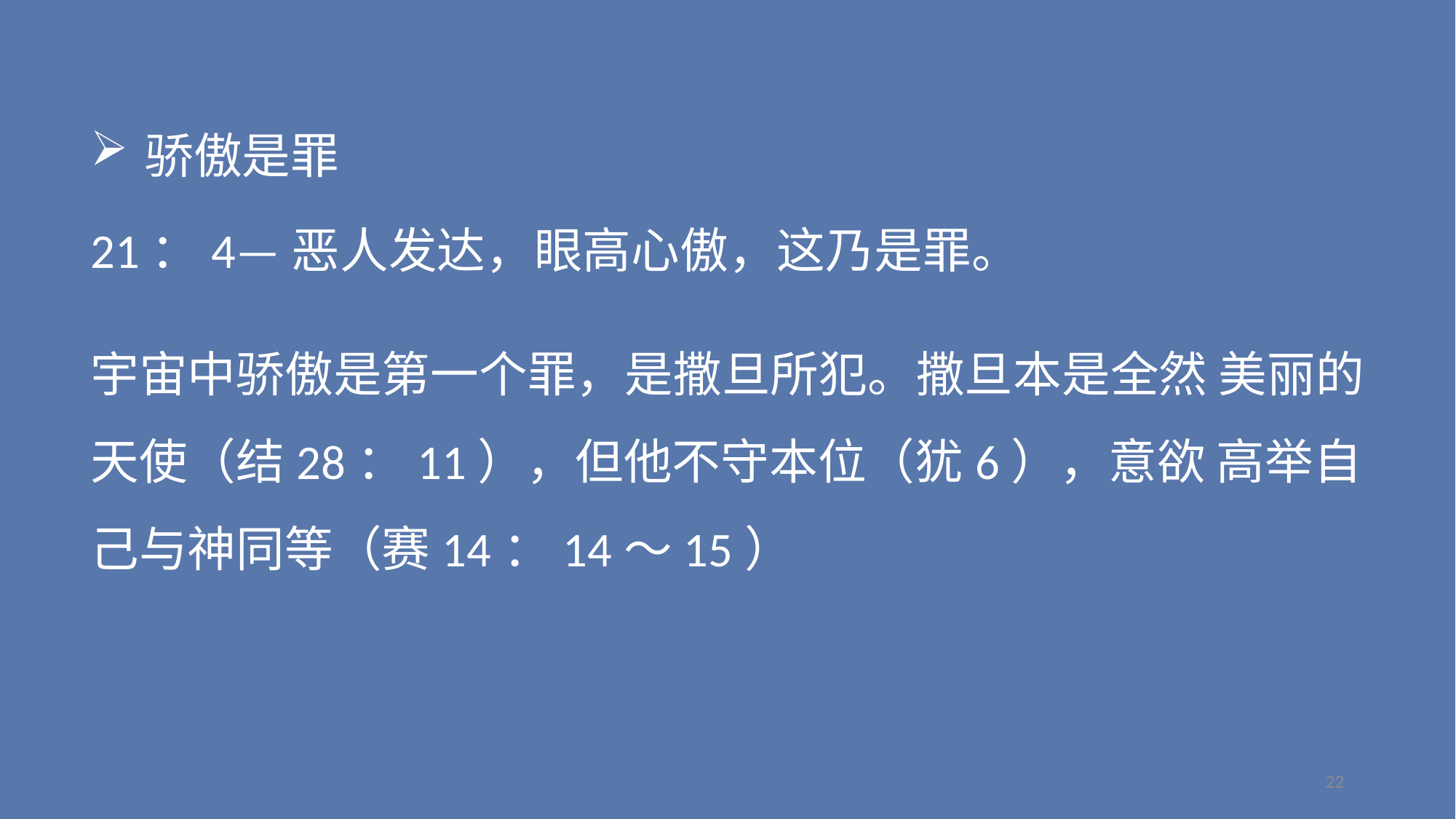

骄傲是罪
21：4—恶人发达，眼高心傲，这乃是罪。
宇宙中骄傲是第一个罪，是撒旦所犯。撒旦本是全然 美丽的天使（结28：11），但他不守本位（犹6），意欲 高举自己与神同等（赛14：14～15）
22